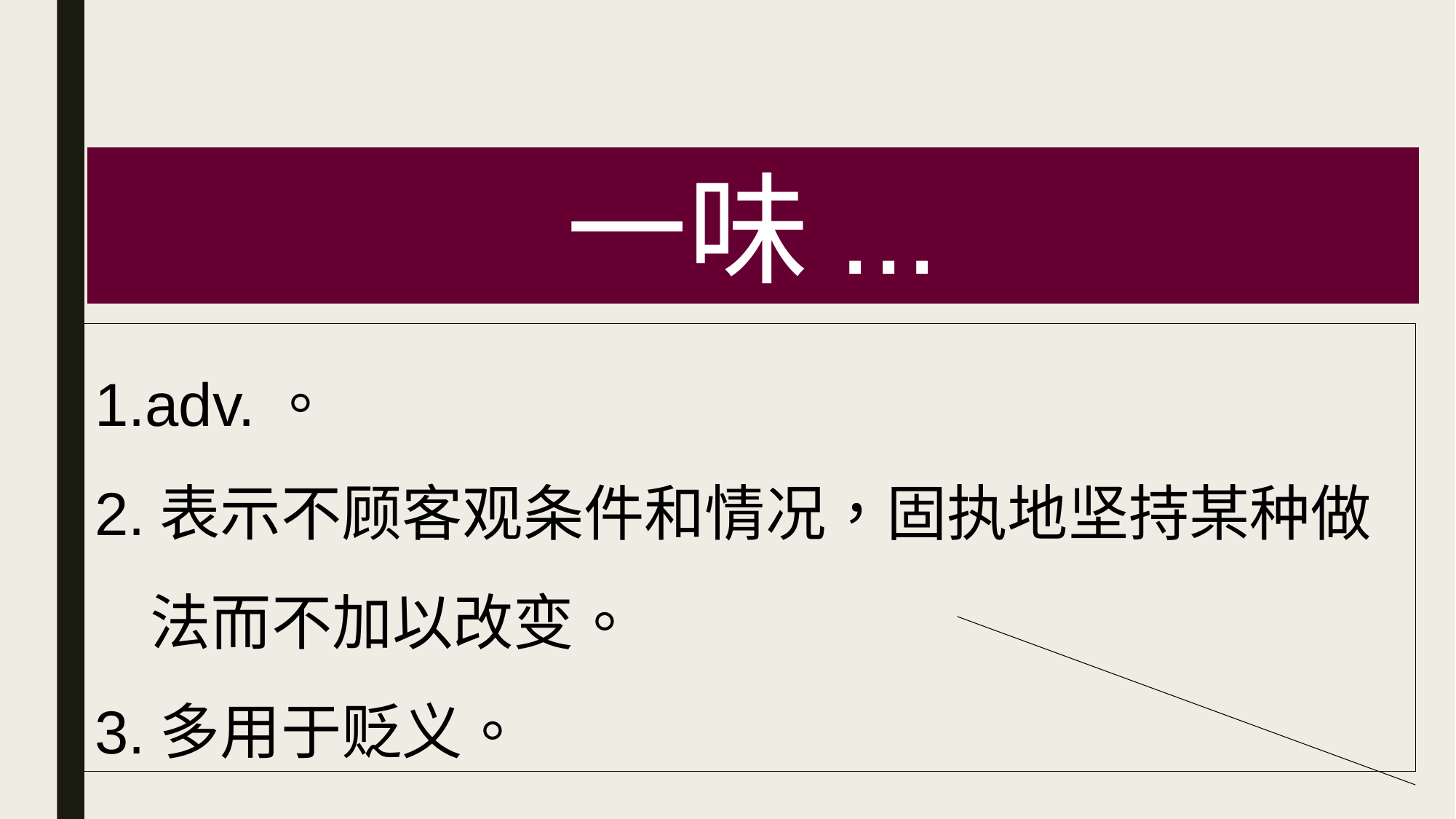

一味...
1.adv.。
2.表示不顾客观条件和情况，固执地坚持某种做
   法而不加以改变。
3.多用于贬义。